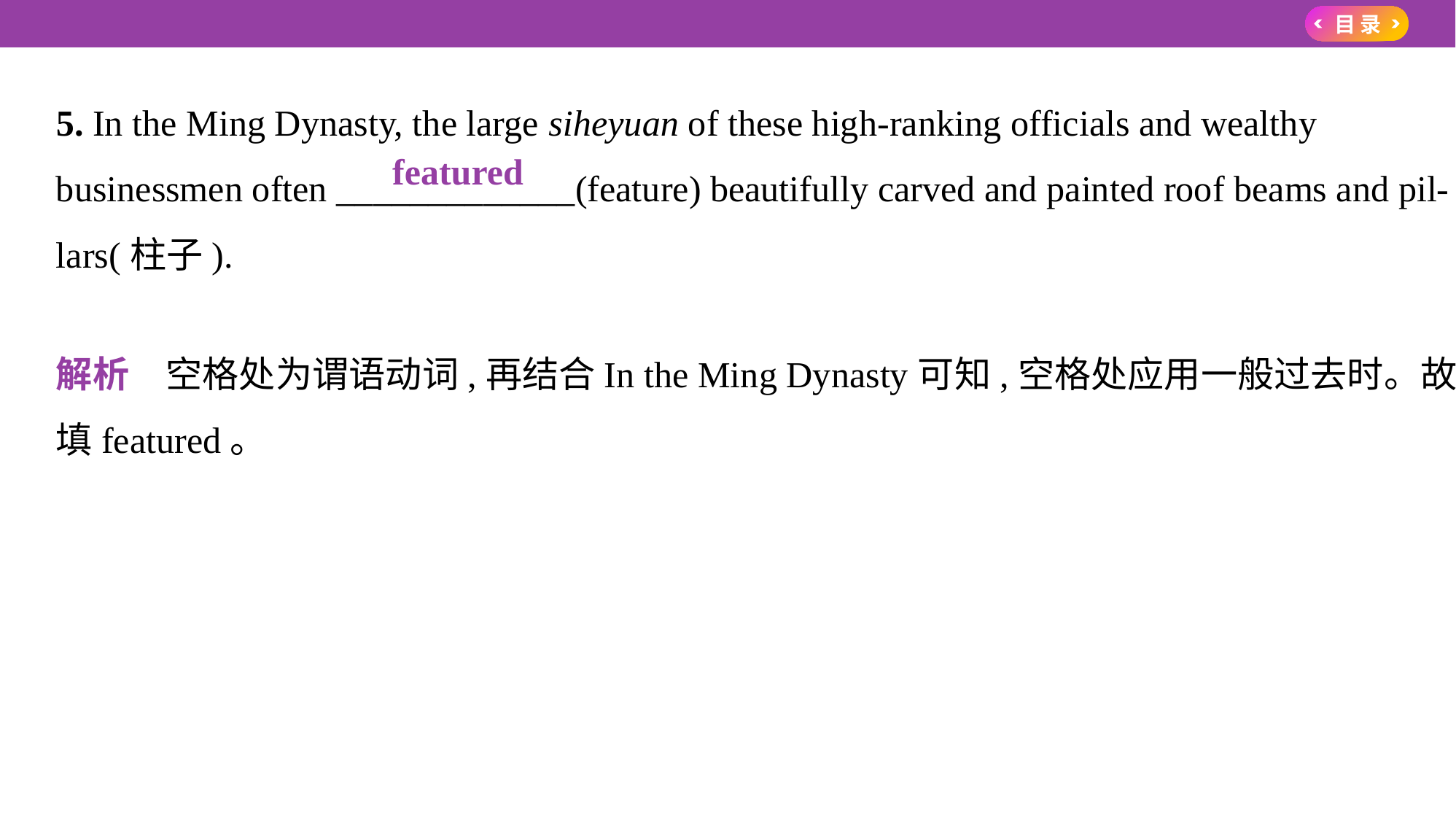

5. In the Ming Dynasty, the large siheyuan of these high-ranking officials and wealthy
businessmen often _____________(feature) beautifully carved and painted roof beams and pil-
lars(柱子).

解析　空格处为谓语动词,再结合In the Ming Dynasty可知,空格处应用一般过去时。故
填featured。
　featured